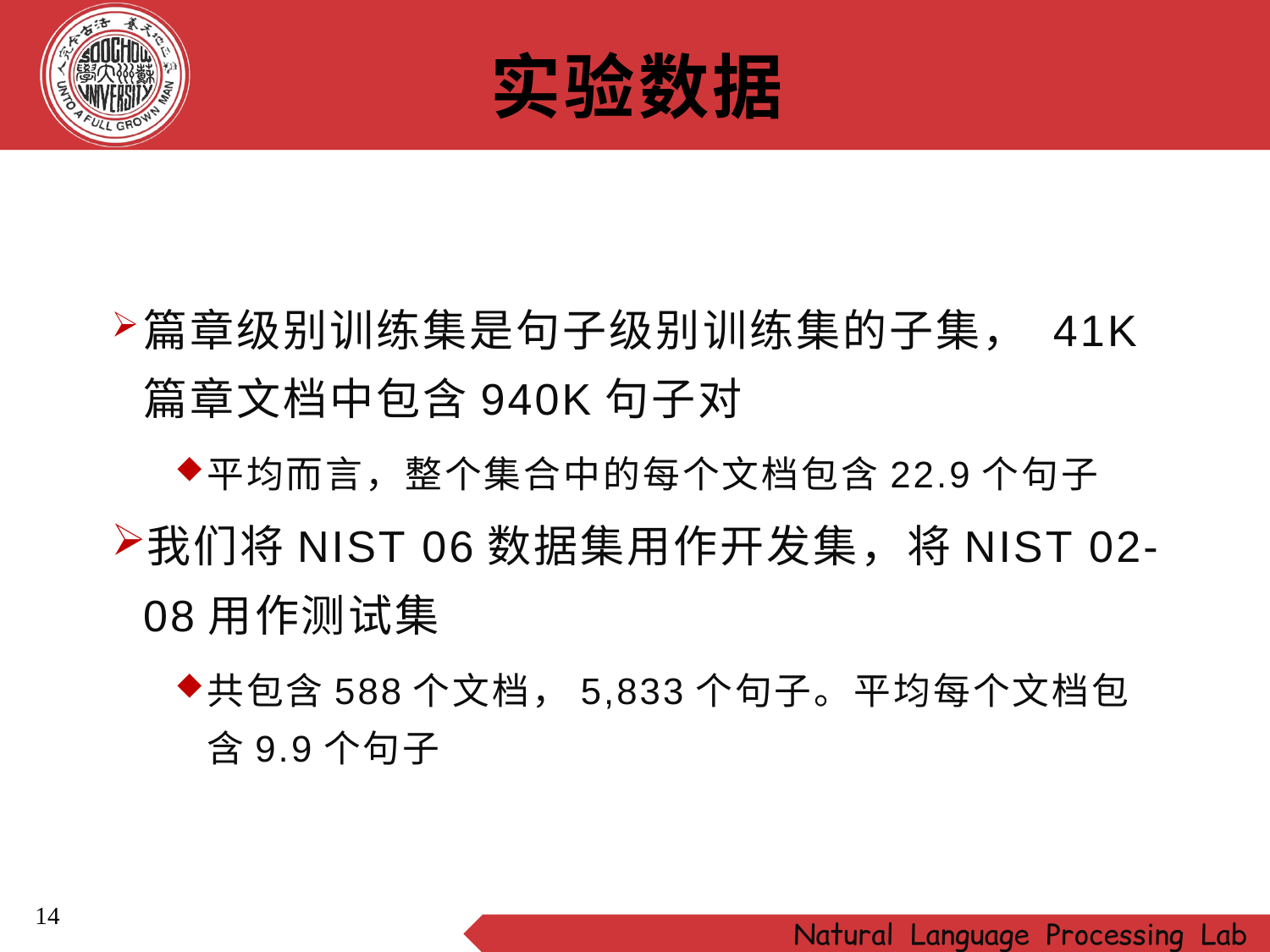

# 实验数据
篇章级别训练集是句子级别训练集的子集， 41K篇章文档中包含940K句子对
平均而言，整个集合中的每个文档包含22.9个句子
我们将NIST 06数据集用作开发集，将NIST 02-08用作测试集
共包含588个文档，5,833个句子。平均每个文档包含9.9个句子

14